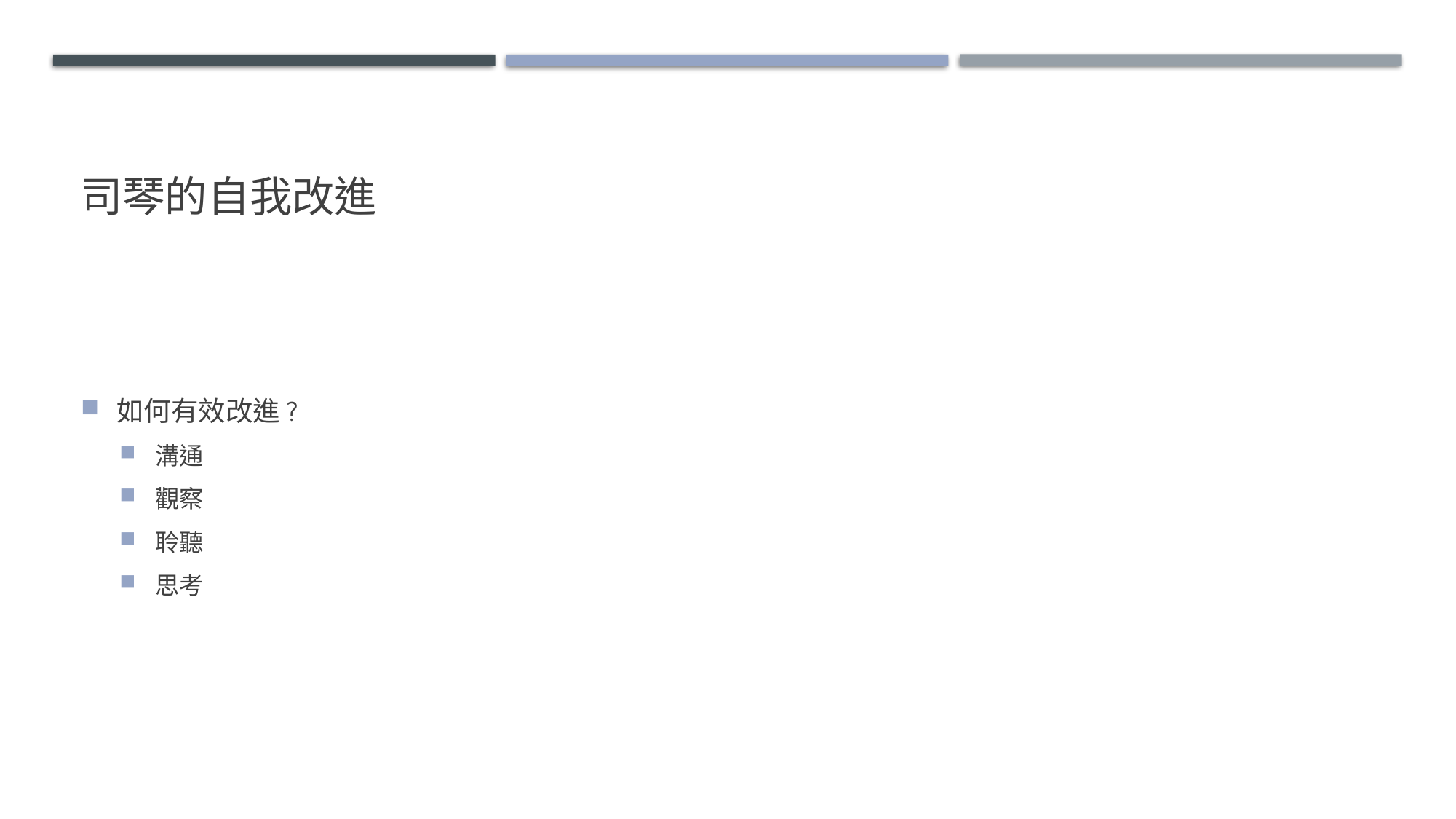

# 司琴的自我改進
如何有效改進?
溝通
觀察
聆聽
思考